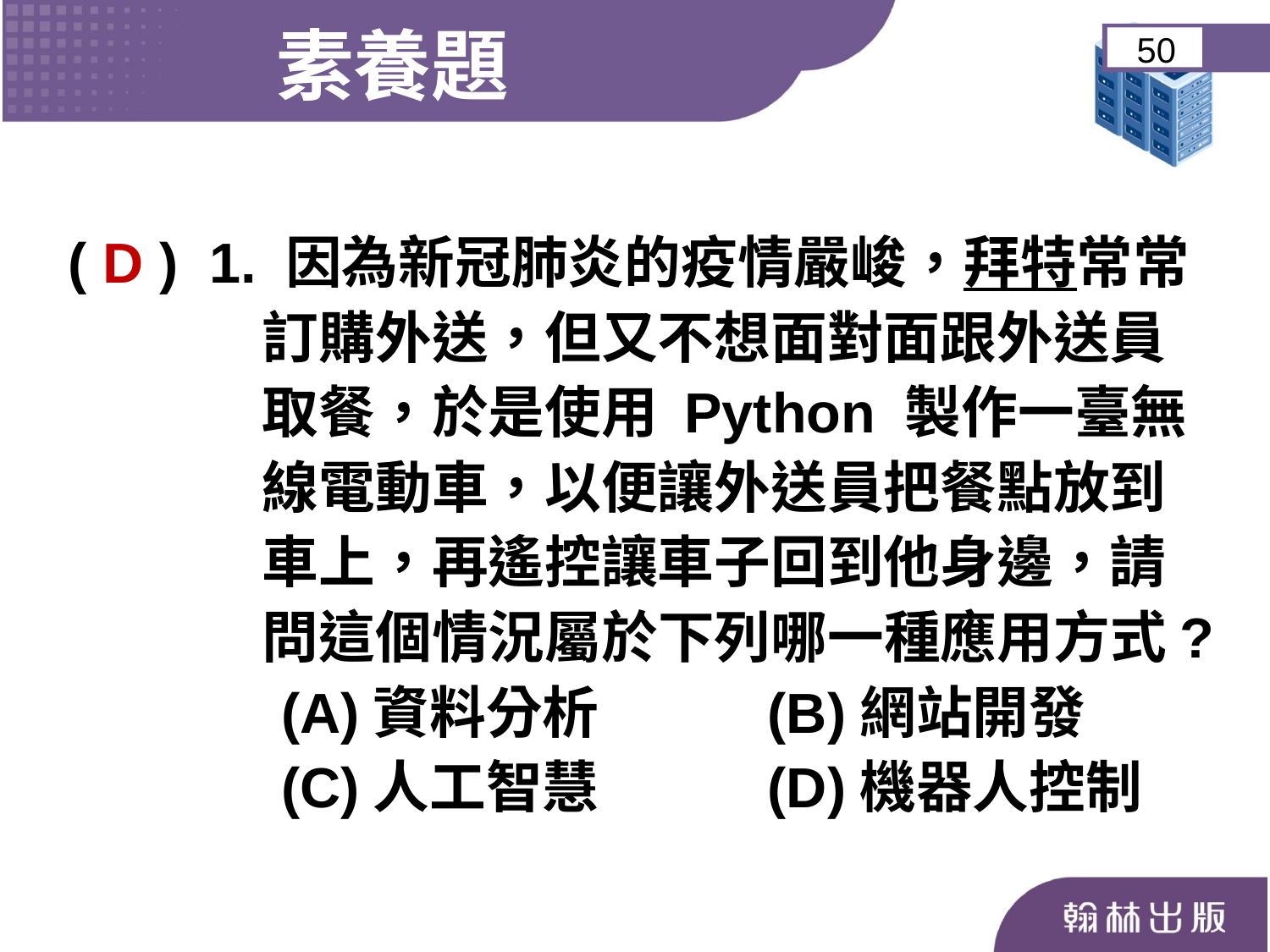

素養題
50
( D )  1. 因為新冠肺炎的疫情嚴峻，拜特常常
              訂購外送，但又不想面對面跟外送員
              取餐，於是使用 Python 製作一臺無
              線電動車，以便讓外送員把餐點放到
              車上，再遙控讓車子回到他身邊，請
              問這個情況屬於下列哪一種應用方式?
	            (A)資料分析            (B)網站開發
	            (C)人工智慧            (D)機器人控制